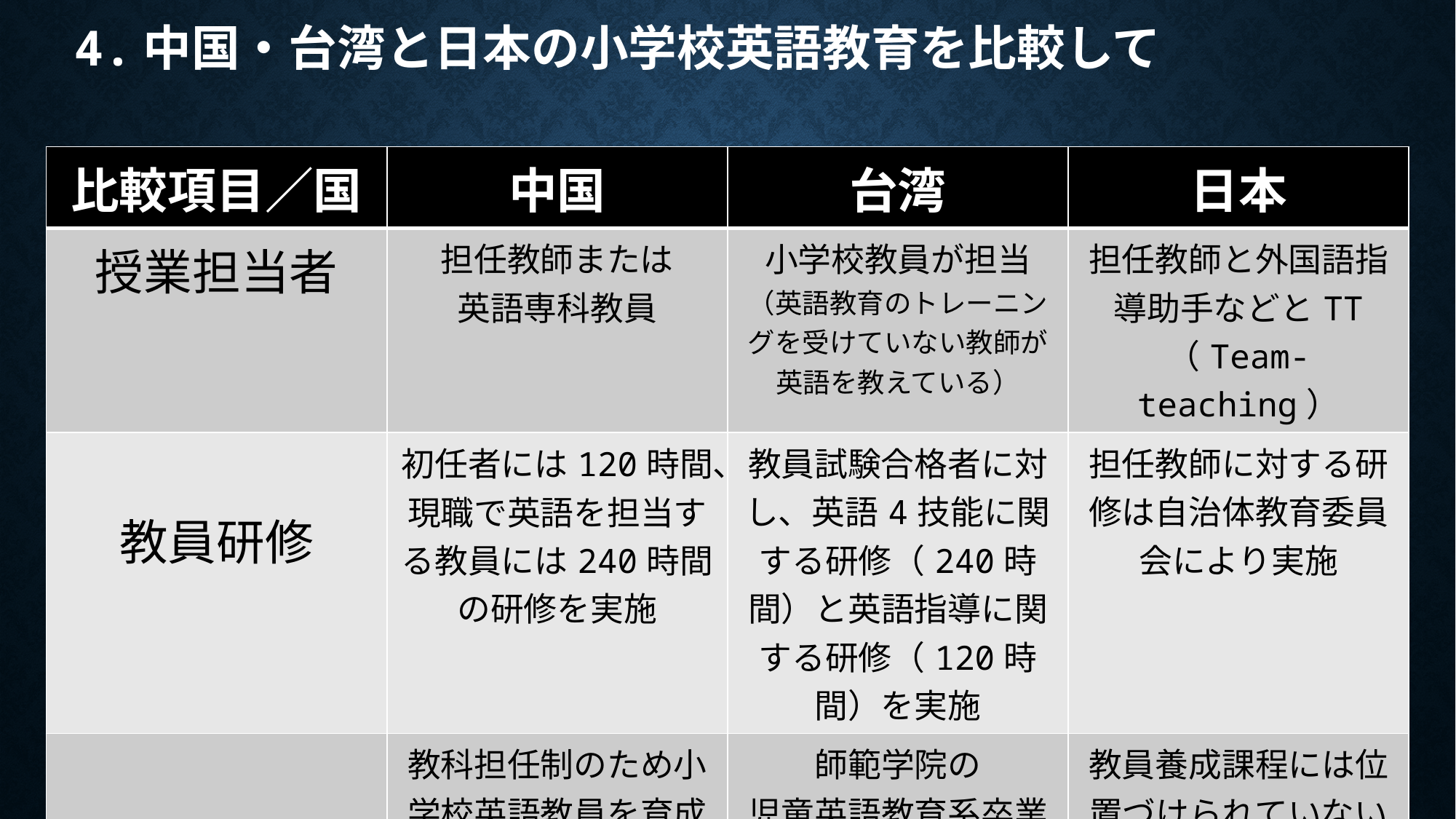

# 4.中国・台湾と日本の小学校英語教育を比較して
| 比較項目／国 | 中国 | 台湾 | 日本 |
| --- | --- | --- | --- |
| 授業担当者 | 担任教師または 英語専科教員 | 小学校教員が担当 （英語教育のトレーニングを受けていない教師が英語を教えている） | 担任教師と外国語指導助手などとTT （Team-teaching） |
| 教員研修 | 初任者には120時間、現職で英語を担当する教員には240時間の研修を実施 | 教員試験合格者に対し、英語4技能に関する研修（240時間）と英語指導に関する研修（120時間）を実施 | 担任教師に対する研修は自治体教育委員会により実施 |
| 教員養成 | 教科担任制のため小学校英語教員を育成する教員養成プログラムがある | 師範学院の 児童英語教育系卒業というルートの他に､様々なルートが新たにできている。 | 教員養成課程には位置づけられていない |